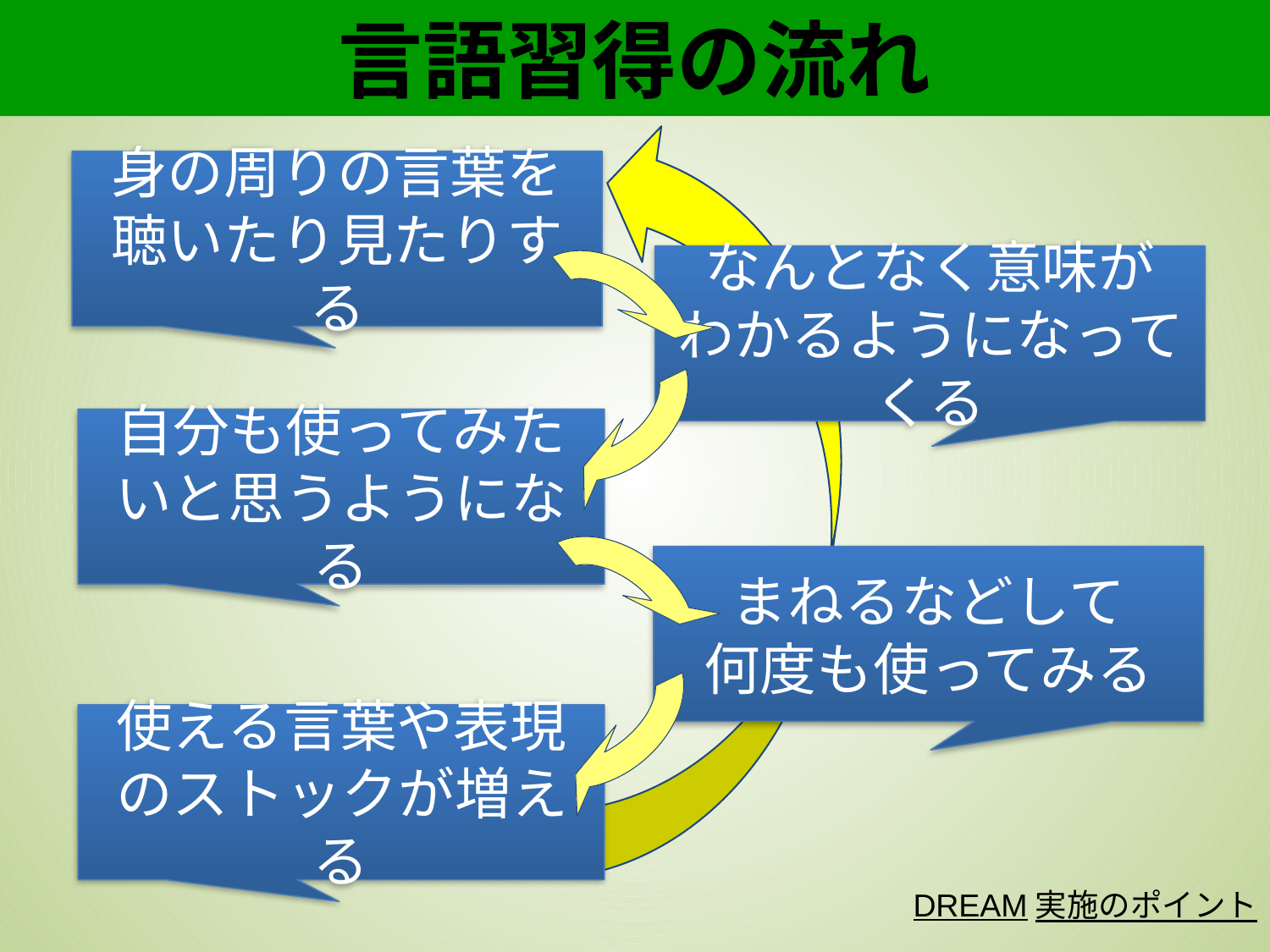

# 言語習得の流れ
身の周りの言葉を
聴いたり見たりする

なんとなく意味が
わかるようになってくる

自分も使ってみたいと思うようになる

まねるなどして
何度も使ってみる

使える言葉や表現のストックが増える
DREAM実施のポイント